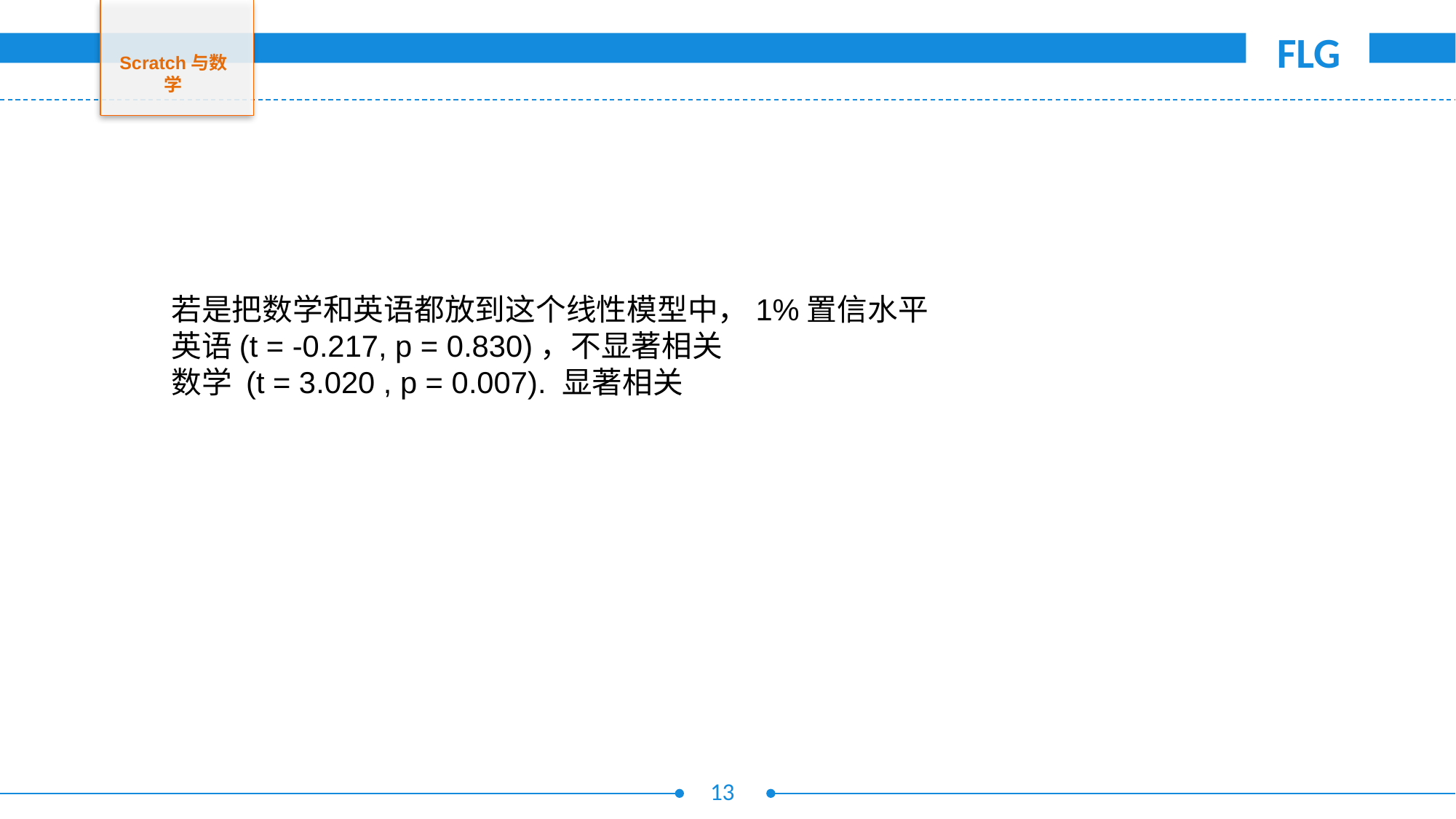

Scratch与数学
若是把数学和英语都放到这个线性模型中，1%置信水平
英语(t = -0.217, p = 0.830)，不显著相关
数学 (t = 3.020 , p = 0.007). 显著相关